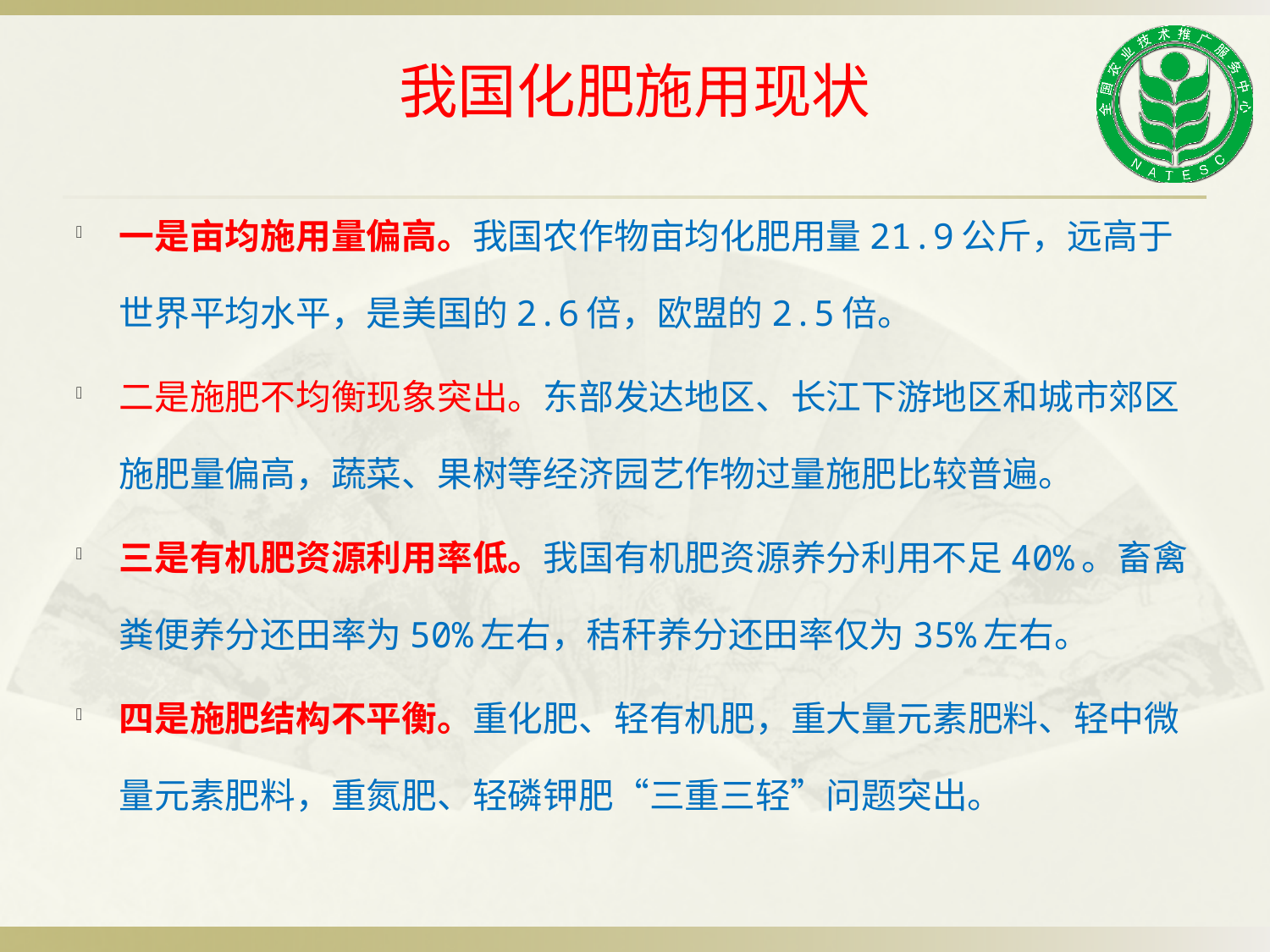

# 我国化肥施用现状
一是亩均施用量偏高。我国农作物亩均化肥用量21.9公斤，远高于世界平均水平，是美国的2.6倍，欧盟的2.5倍。
二是施肥不均衡现象突出。东部发达地区、长江下游地区和城市郊区施肥量偏高，蔬菜、果树等经济园艺作物过量施肥比较普遍。
三是有机肥资源利用率低。我国有机肥资源养分利用不足40%。畜禽粪便养分还田率为50%左右，秸秆养分还田率仅为35%左右。
四是施肥结构不平衡。重化肥、轻有机肥，重大量元素肥料、轻中微量元素肥料，重氮肥、轻磷钾肥“三重三轻”问题突出。